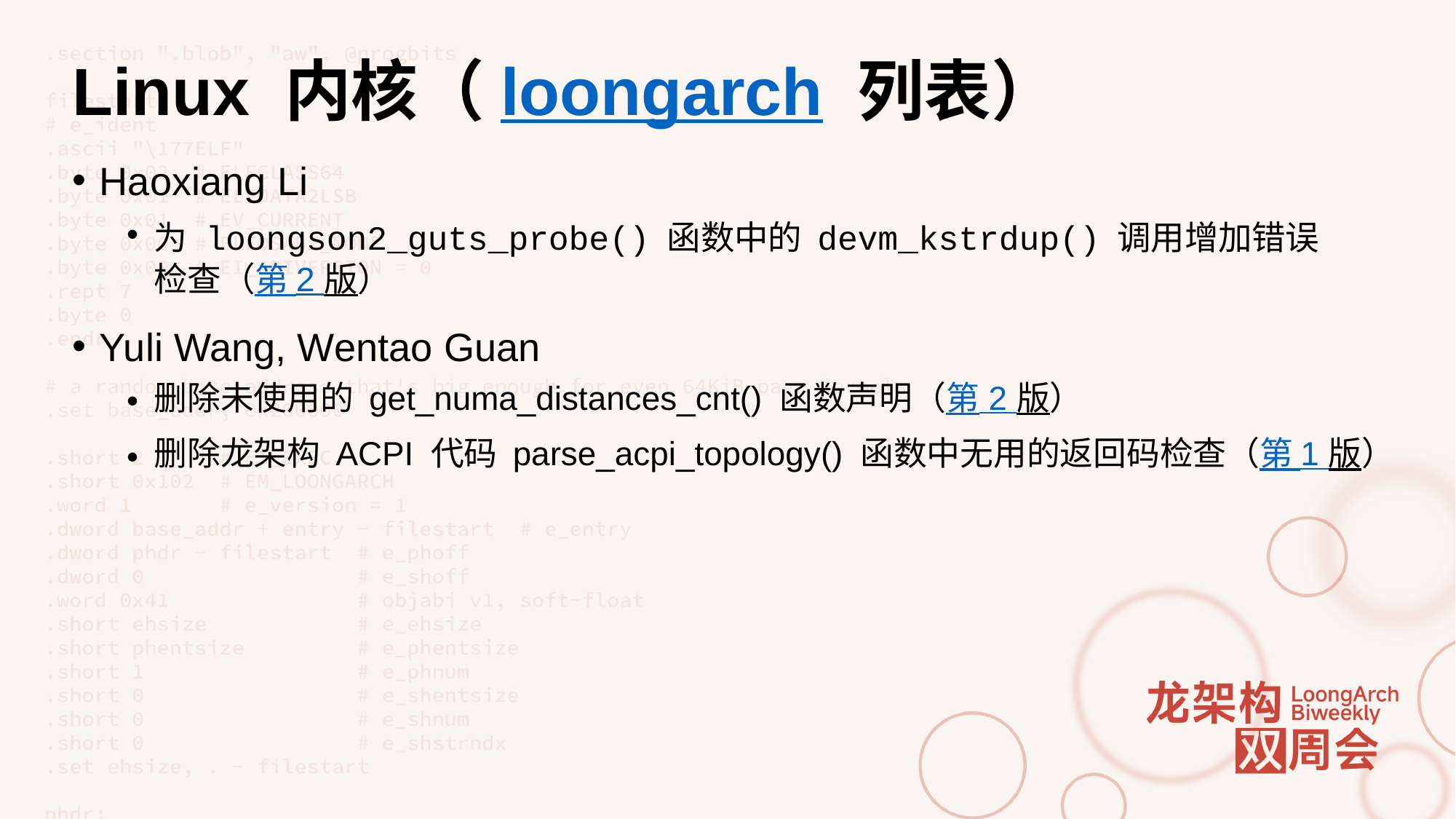

# Linux 内核（loongarch 列表）
Haoxiang Li
为 loongson2_guts_probe() 函数中的 devm_kstrdup() 调用增加错误
检查（第 2 版）
Yuli Wang, Wentao Guan
删除未使用的 get_numa_distances_cnt() 函数声明（第 2 版）
删除龙架构 ACPI 代码 parse_acpi_topology() 函数中无用的返回码检查（第 1 版）